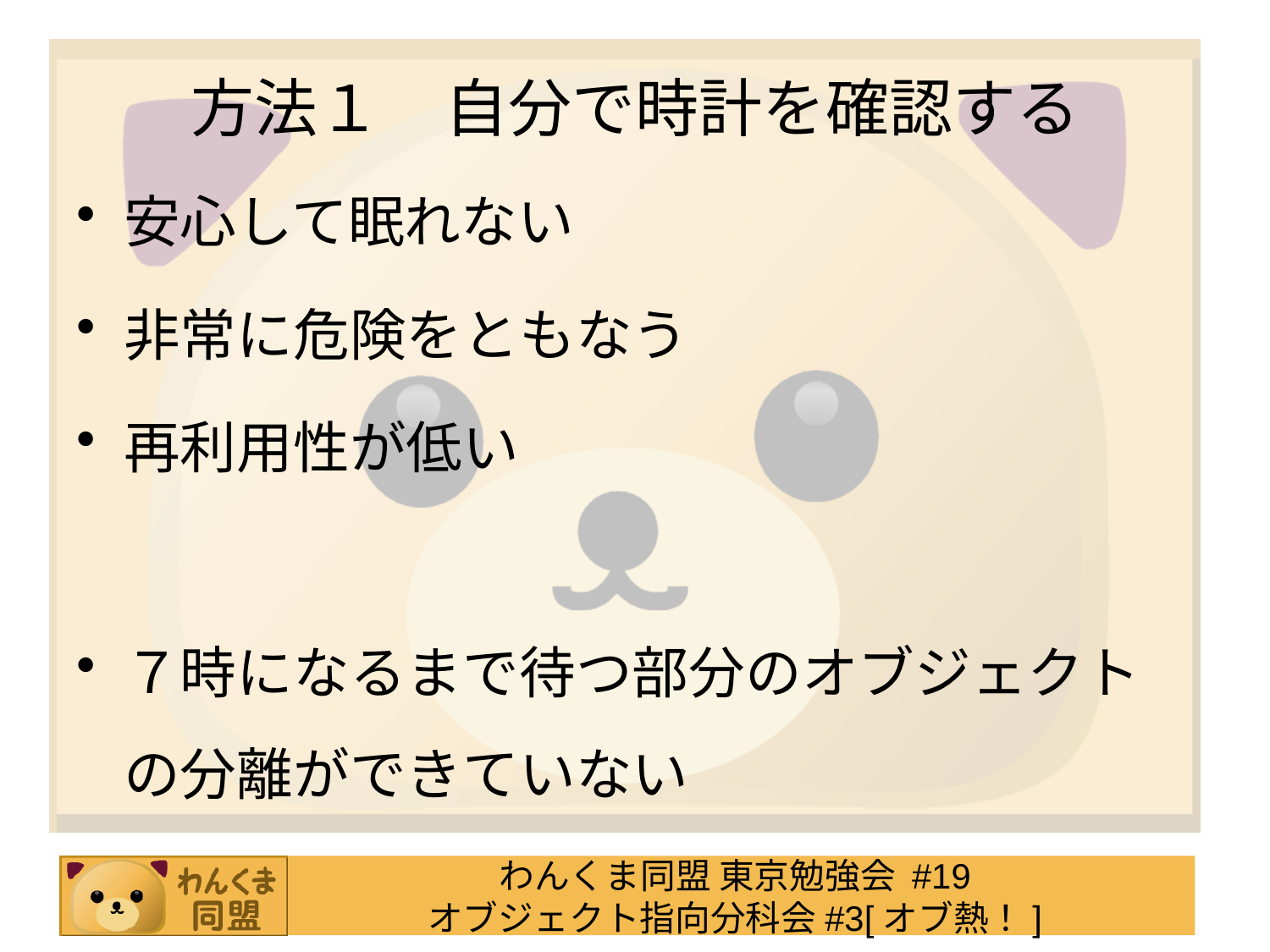

# 方法１　自分で時計を確認する
安心して眠れない
非常に危険をともなう
再利用性が低い

７時になるまで待つ部分のオブジェクトの分離ができていない